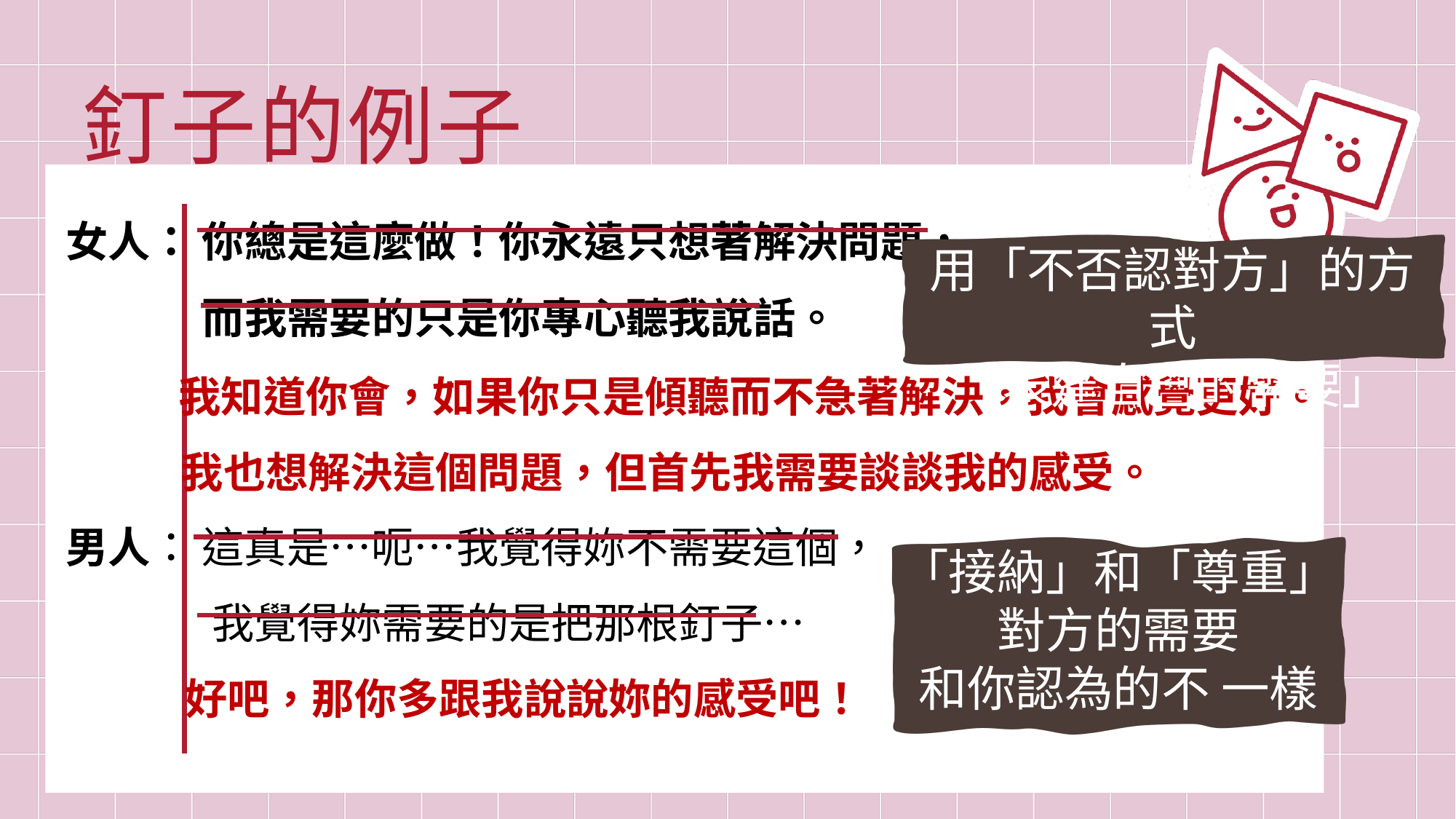

釘子的例子

女人： 你總是這麼做！你永遠只想著解決問題，
　　　 而我需要的只是你專心聽我說話。

男人： 這真是…呃…我覺得妳不需要這個，
 　　　我覺得妳需要的是把那根釘子…

用「不否認對方」的方式
「表達自己的需要」
我知道你會，如果你只是傾聽而不急著解決，我會感覺更好。
我也想解決這個問題，但首先我需要談談我的感受。

「接納」和「尊重」
對方的需要
和你認為的不 一樣
好吧，那你多跟我說說妳的感受吧！